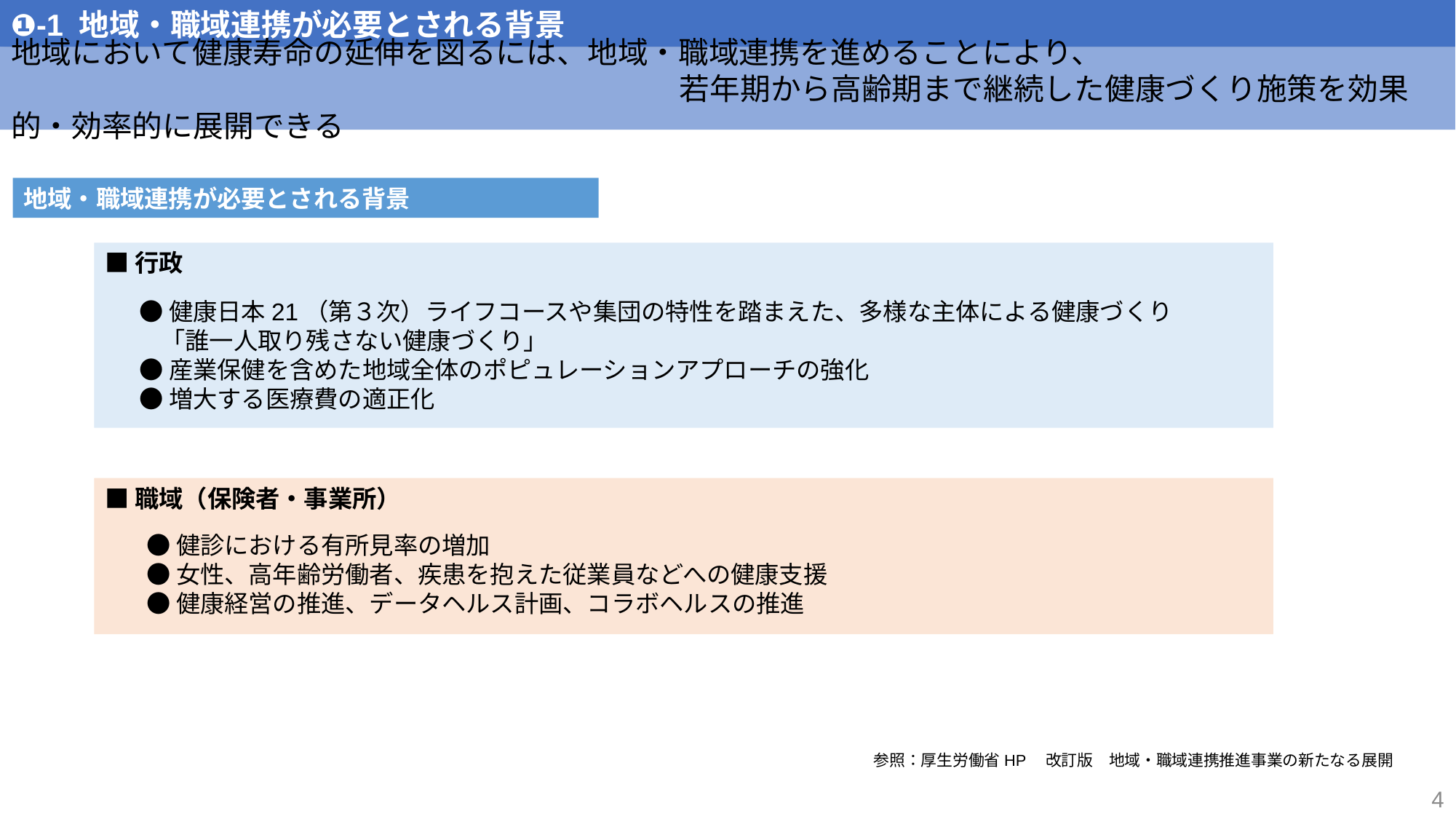

❶-1 地域・職域連携が必要とされる背景
地域において健康寿命の延伸を図るには、地域・職域連携を進めることにより、
　　　　　　　　　　　　　　　　　　　　　　若年期から高齢期まで継続した健康づくり施策を効果的・効率的に展開できる
地域・職域連携が必要とされる背景
■行政

●健康日本21（第３次）ライフコースや集団の特性を踏まえた、多様な主体による健康づくり
   「誰一人取り残さない健康づくり」
●産業保健を含めた地域全体のポピュレーションアプローチの強化
●増大する医療費の適正化
■職域（保険者・事業所）

●健診における有所見率の増加
●女性、高年齢労働者、疾患を抱えた従業員などへの健康支援
●健康経営の推進、データヘルス計画、コラボヘルスの推進
参照：厚生労働省HP　改訂版　地域・職域連携推進事業の新たなる展開
4